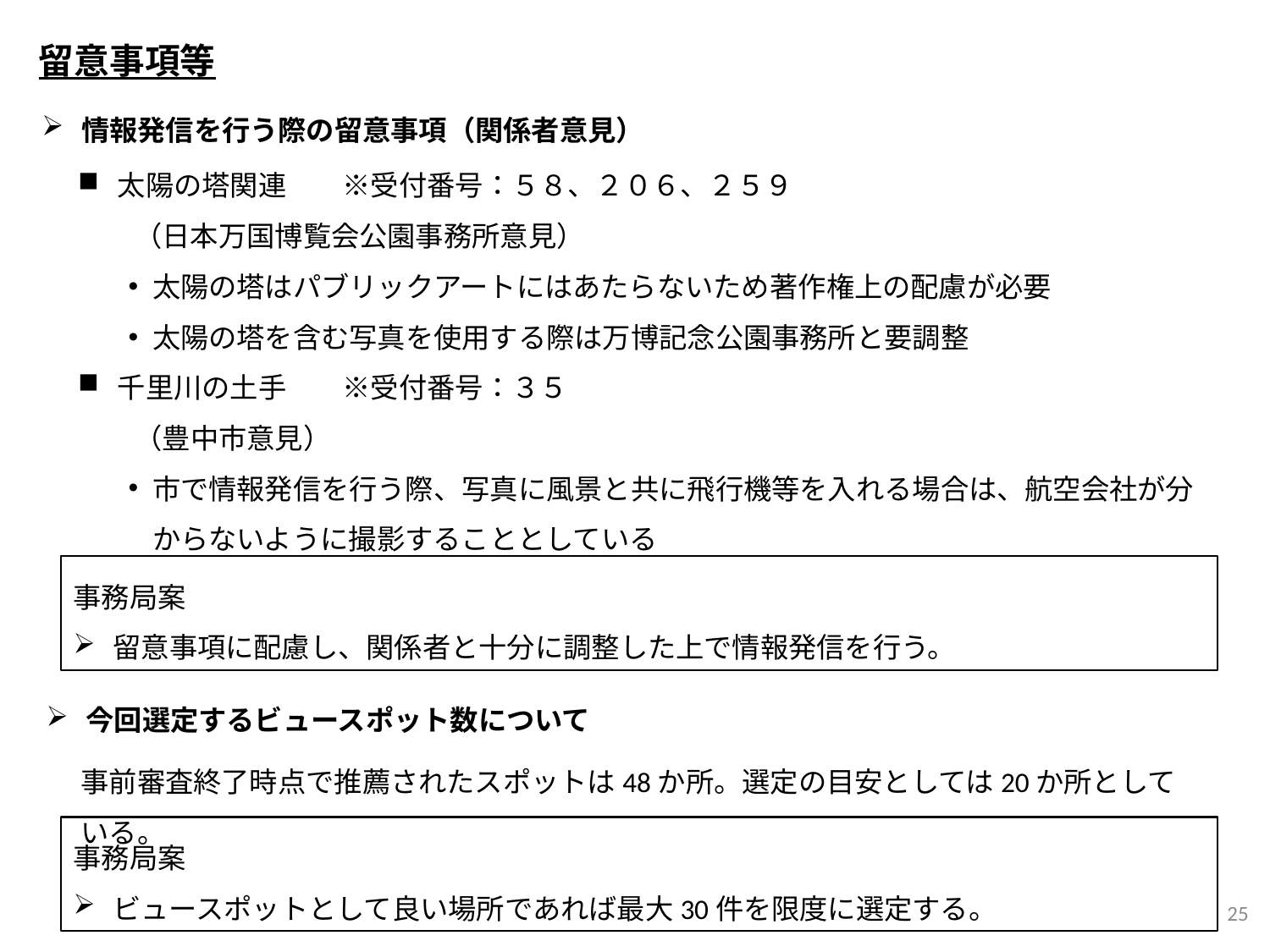

留意事項等
情報発信を行う際の留意事項（関係者意見）
太陽の塔関連　　※受付番号：５８、２０６、２５９
　　（日本万国博覧会公園事務所意見）
太陽の塔はパブリックアートにはあたらないため著作権上の配慮が必要
太陽の塔を含む写真を使用する際は万博記念公園事務所と要調整
千里川の土手　　※受付番号：３５
　　（豊中市意見）
市で情報発信を行う際、写真に風景と共に飛行機等を入れる場合は、航空会社が分からないように撮影することとしている
事務局案
留意事項に配慮し、関係者と十分に調整した上で情報発信を行う。
今回選定するビュースポット数について
事前審査終了時点で推薦されたスポットは48か所。選定の目安としては20か所としている。
事務局案
ビュースポットとして良い場所であれば最大30件を限度に選定する。
25